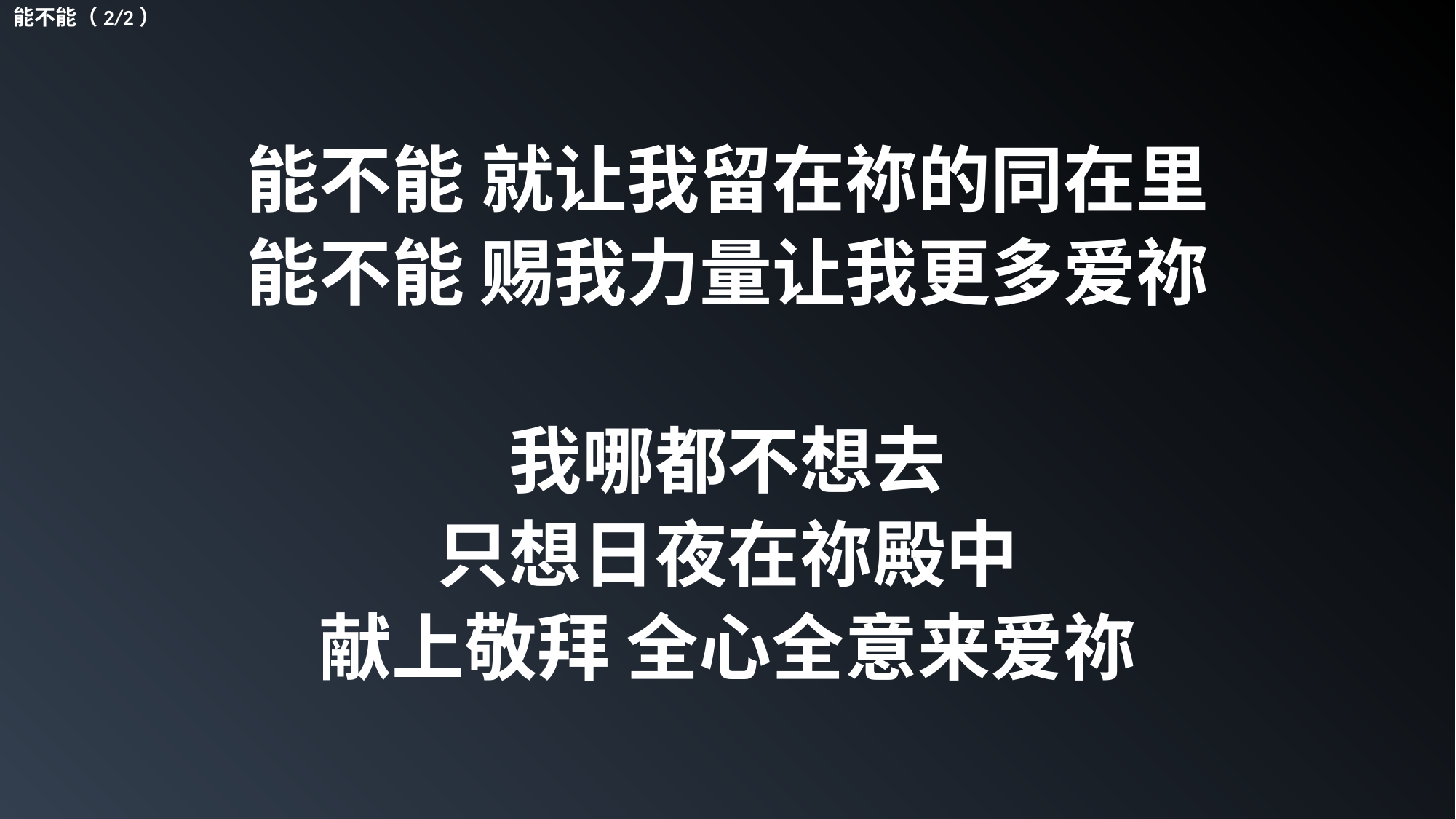

能不能（2/2）

能不能 就让我留在祢的同在里
能不能 赐我力量让我更多爱祢

我哪都不想去
只想日夜在祢殿中
献上敬拜 全心全意来爱祢